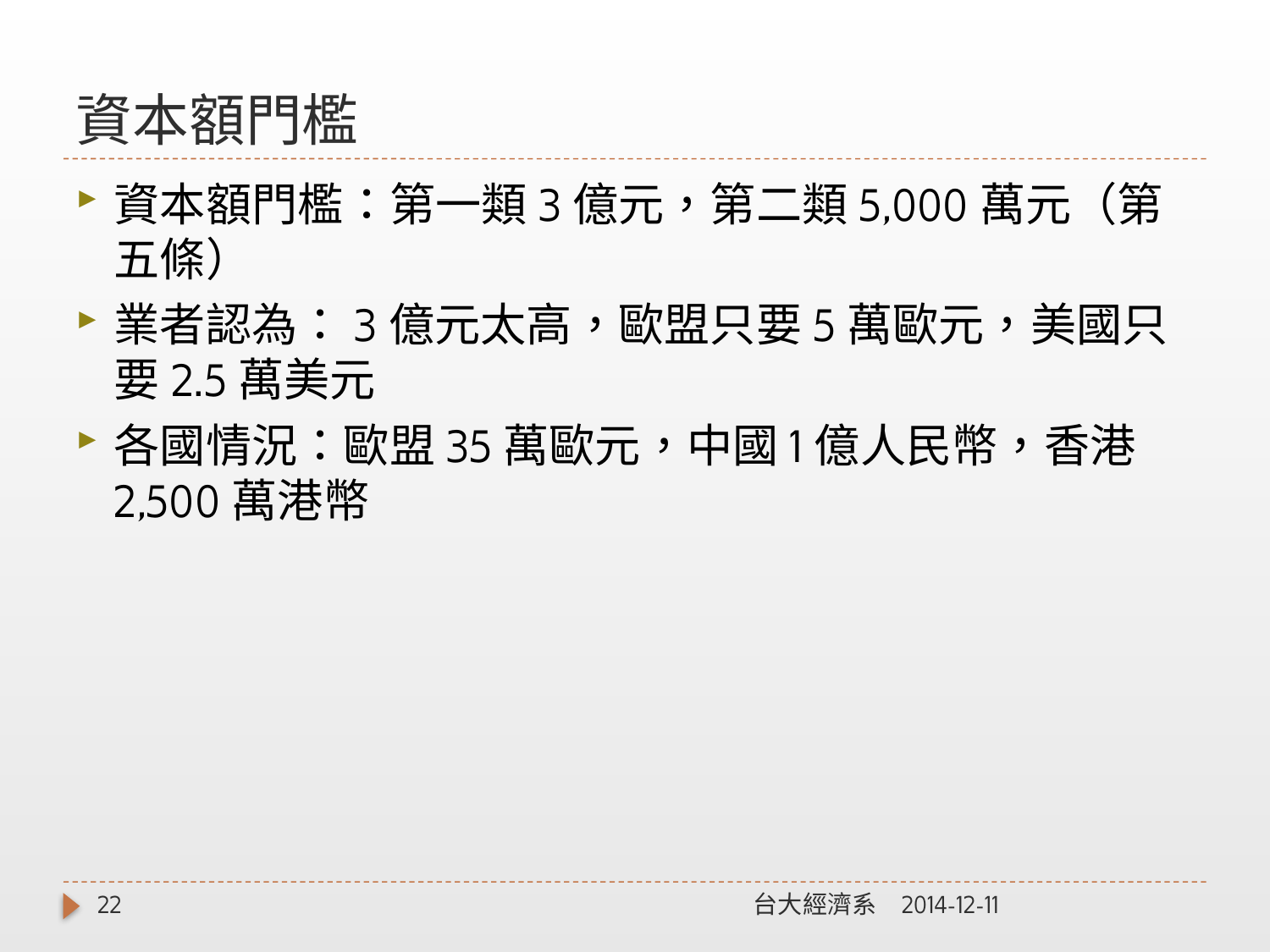

# 資本額門檻
資本額門檻：第一類3億元，第二類5,000萬元（第五條）
業者認為：3億元太高，歐盟只要5萬歐元，美國只要2.5萬美元
各國情況：歐盟35萬歐元，中國1億人民幣，香港2,500萬港幣

22
台大經濟系
2014-12-11